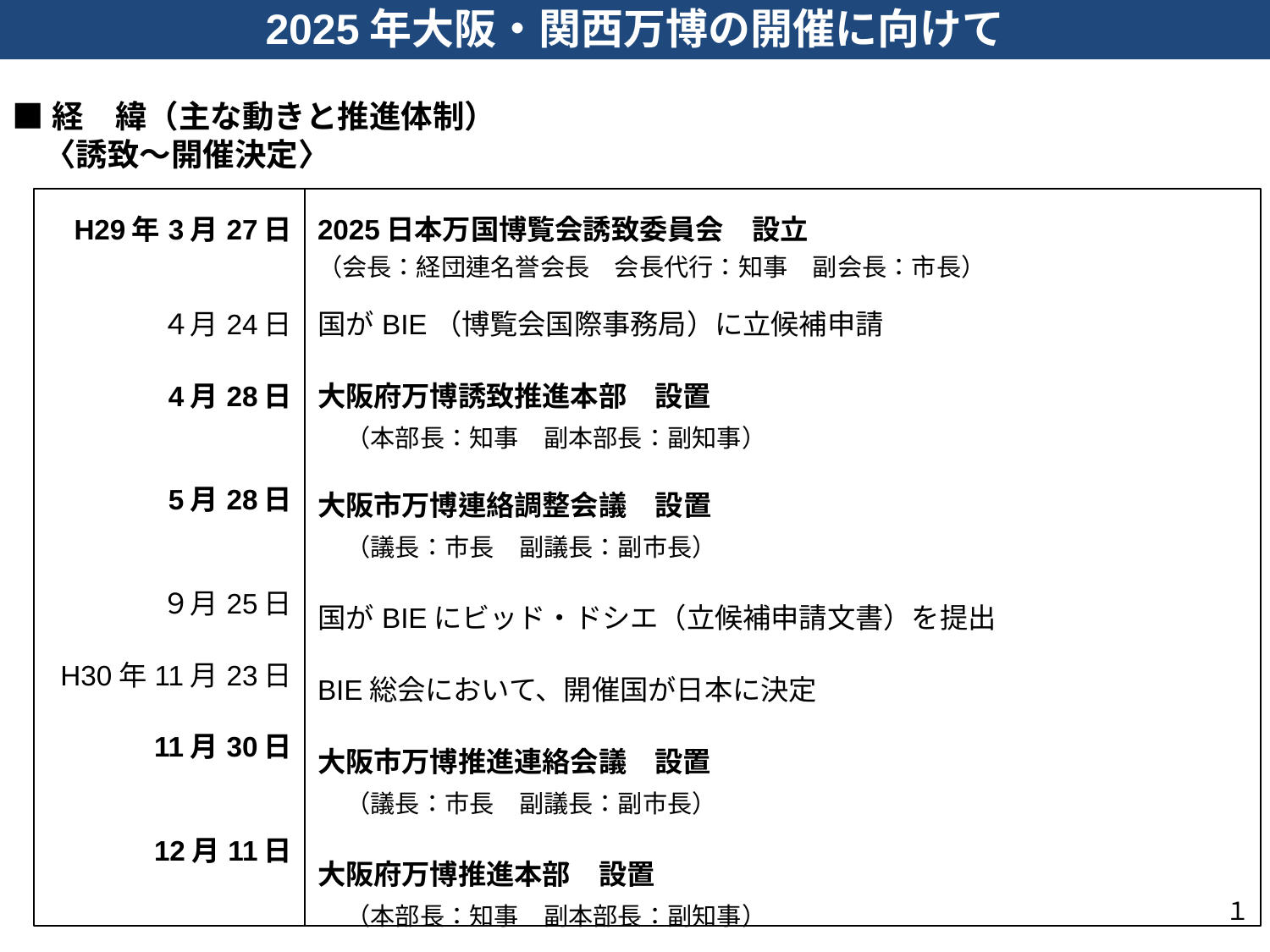

2025年大阪・関西万博の開催に向けて
■経　緯（主な動きと推進体制）
　〈誘致～開催決定〉

| H29年3月27日 | 2025日本万国博覧会誘致委員会　設立 （会長：経団連名誉会長　会長代行：知事　副会長：市長） |
| --- | --- |
| ４月24日 4月28日 5月28日 ９月25日 H30年11月23日 11月30日 12月11日 | 国がBIE（博覧会国際事務局）に立候補申請 大阪府万博誘致推進本部　設置 　（本部長：知事　副本部長：副知事） 大阪市万博連絡調整会議　設置 　（議長：市長　副議長：副市長） 国がBIEにビッド・ドシエ（立候補申請文書）を提出 BIE総会において、開催国が日本に決定 大阪市万博推進連絡会議　設置 　（議長：市長　副議長：副市長） 大阪府万博推進本部　設置 　（本部長：知事　副本部長：副知事） |
１